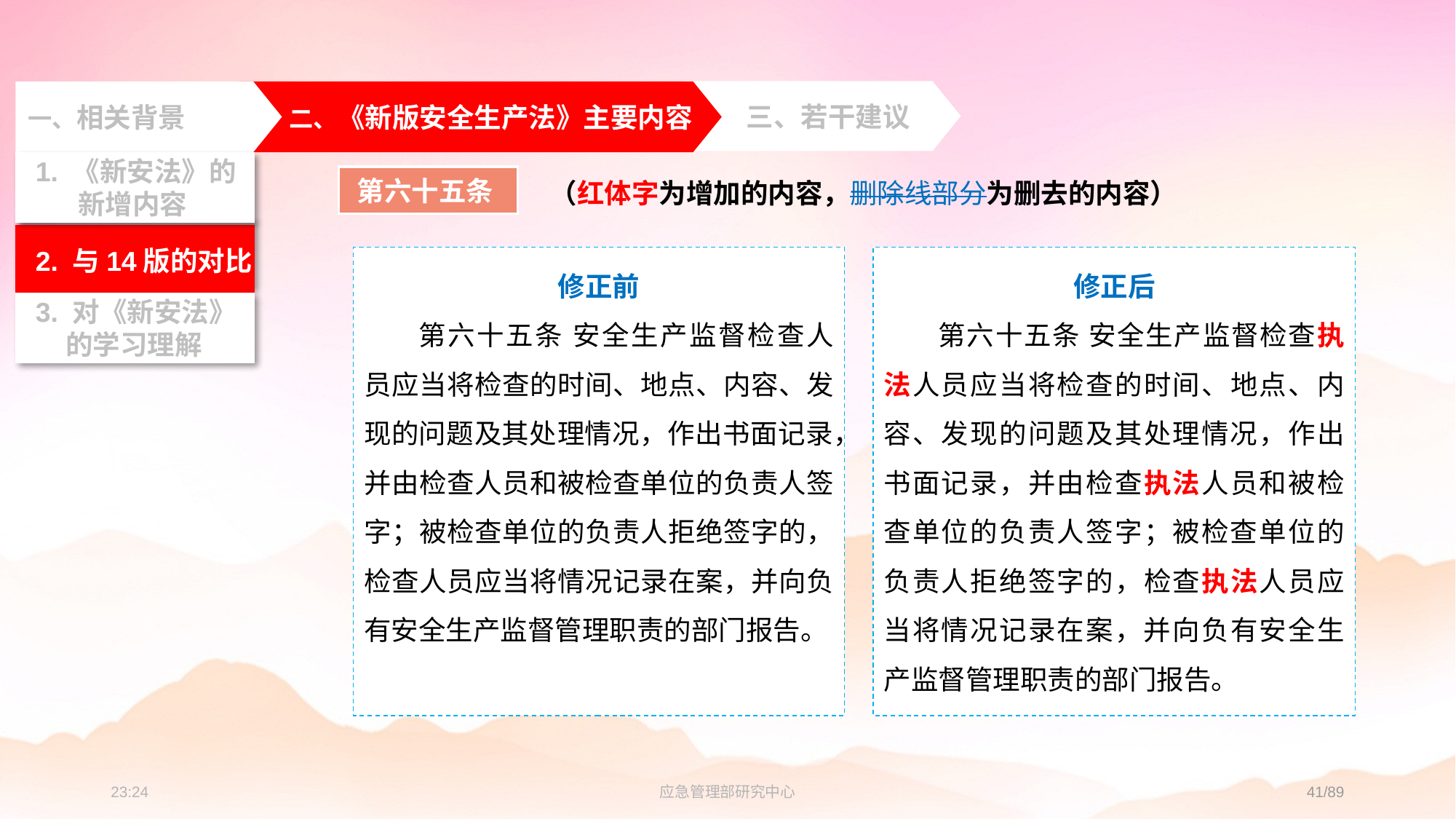

三、若干建议
一、相关背景
     二、《新版安全生产法》主要内容
 2. 与14版的对比
 3. 对《新安法》
     的学习理解
 1. 《新安法》的
       新增内容
第六十五条
修正前
第六十五条 安全生产监督检查人员应当将检查的时间、地点、内容、发现的问题及其处理情况，作出书面记录，并由检查人员和被检查单位的负责人签字；被检查单位的负责人拒绝签字的，检查人员应当将情况记录在案，并向负有安全生产监督管理职责的部门报告。
修正后
第六十五条 安全生产监督检查执法人员应当将检查的时间、地点、内容、发现的问题及其处理情况，作出书面记录，并由检查执法人员和被检查单位的负责人签字；被检查单位的负责人拒绝签字的，检查执法人员应当将情况记录在案，并向负有安全生产监督管理职责的部门报告。
（红体字为增加的内容，删除线部分为删去的内容）
23:24
应急管理部研究中心
41/89